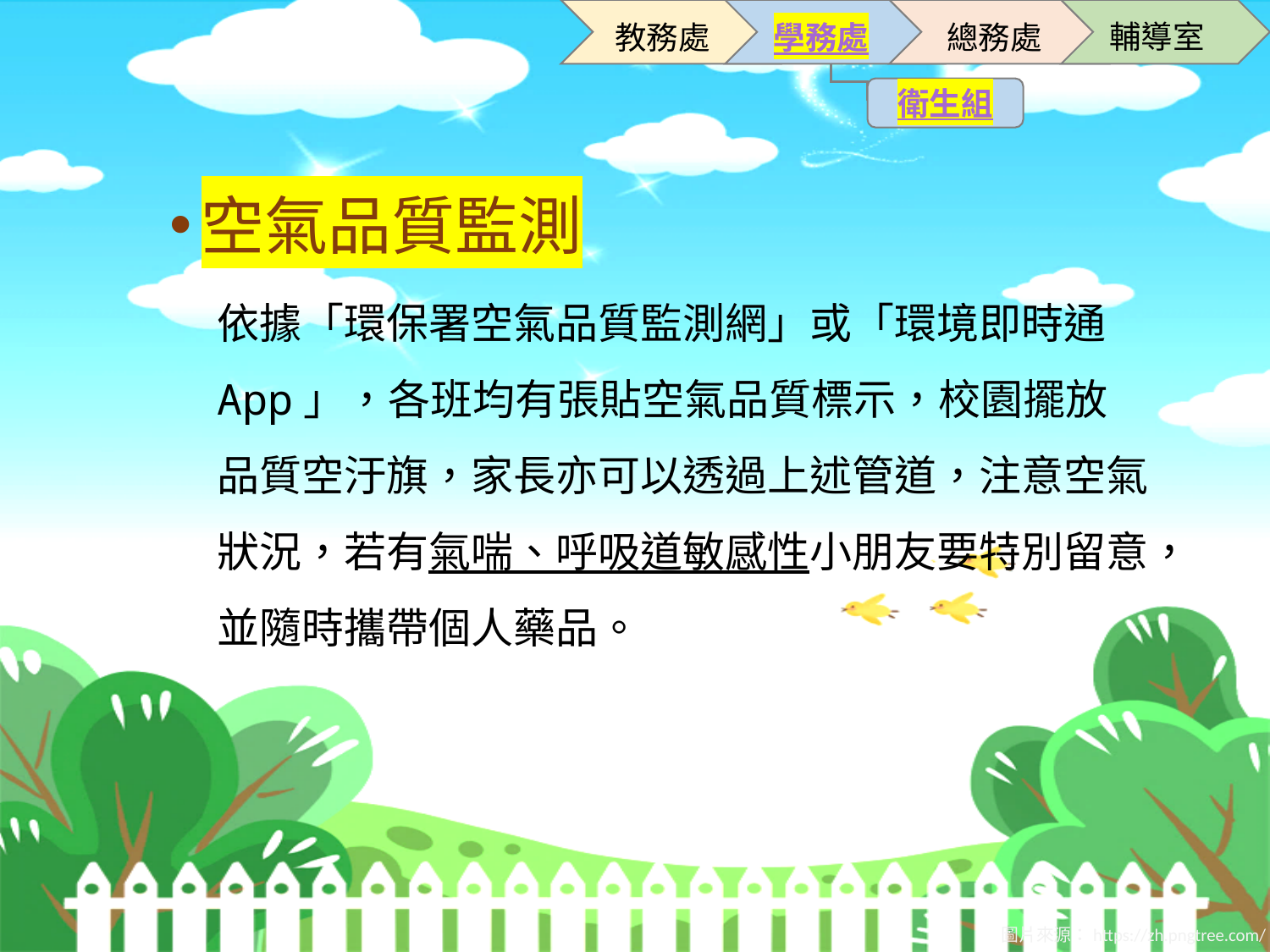

輔導室
教務處
學務處
總務處
衛生組
#
空氣品質監測
依據「環保署空氣品質監測網」或「環境即時通App」，各班均有張貼空氣品質標示，校園擺放品質空汙旗，家長亦可以透過上述管道，注意空氣狀況，若有氣喘、呼吸道敏感性小朋友要特別留意，並隨時攜帶個人藥品。